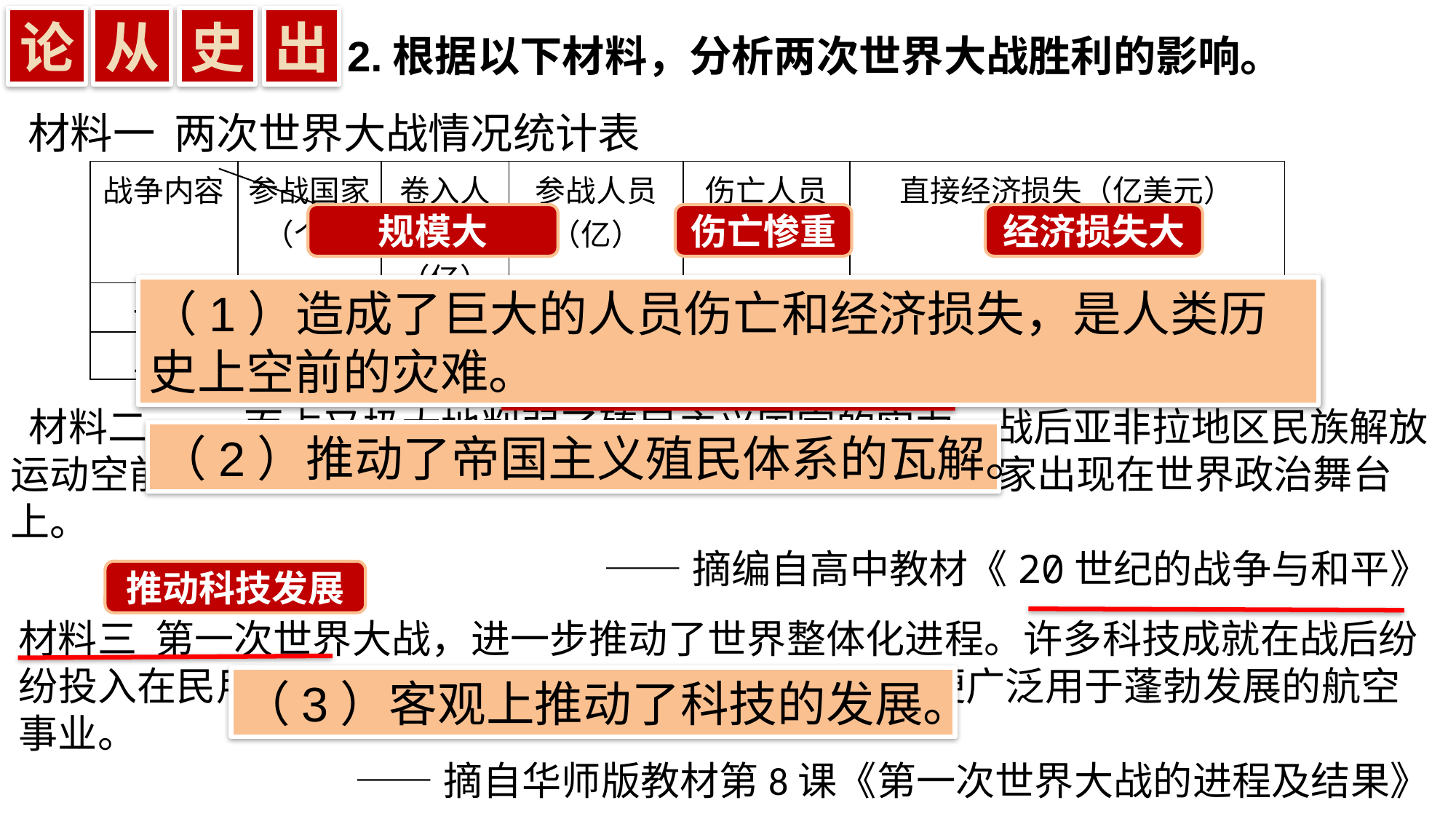

论
从
史
出
2.根据以下材料，分析两次世界大战胜利的影响。
材料一  两次世界大战情况统计表
| 战争内容 | 参战国家（个） | 卷入人口（亿） | 参战人员（亿） | 伤亡人员（亿） | 直接经济损失（亿美元） |
| --- | --- | --- | --- | --- | --- |
| 一战 | 30多 | 15 | 0.7 | 0.3 | 1805 |
| 二战 | 60多 | 20 | 1.1 | 1.9 | 40000 |
规模大
伤亡惨重
经济损失大
（1）造成了巨大的人员伤亡和经济损失，是人类历史上空前的灾难。
 材料二  ……而占又极大地削弱了殖民主义国家的实力，战后亚非拉地区民族解放运动空前高涨，世界殖民体系迅速瓦解，一系列系民族国家出现在世界政治舞台上。
——摘编自高中教材《20世纪的战争与和平》

（2）推动了帝国主义殖民体系的瓦解。

材料三  第一次世界大战，进一步推动了世界整体化进程。许多科技成就在战后纷纷投入在民用生产，战争期间投入实战的飞机在战后便广泛用于蓬勃发展的航空事业。
               ——摘自华师版教材第8课《第一次世界大战的进程及结果》

推动科技发展
（3）客观上推动了科技的发展。